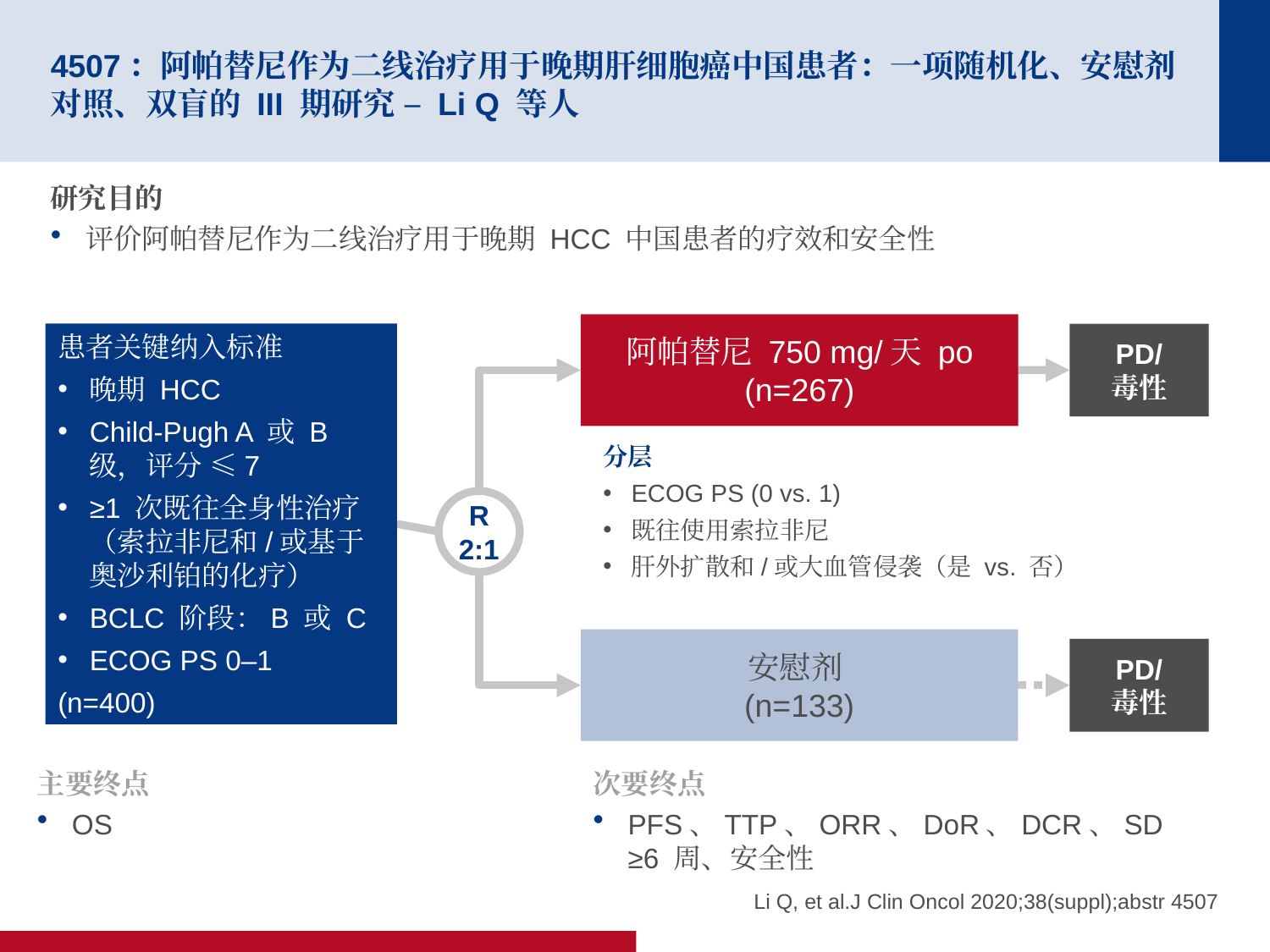

# 4507：阿帕替尼作为二线治疗用于晚期肝细胞癌中国患者：一项随机化、安慰剂对照、双盲的 III 期研究 – Li Q 等人
研究目的
评价阿帕替尼作为二线治疗用于晚期 HCC 中国患者的疗效和安全性
阿帕替尼 750 mg/天 po (n=267)
患者关键纳入标准
晚期 HCC
Child-Pugh A 或 B 级，评分 ≤7
≥1 次既往全身性治疗
（索拉非尼和/或基于奥沙利铂的化疗）
BCLC 阶段：B 或 C
ECOG PS 0–1
(n=400)
PD/
毒性
分层
ECOG PS (0 vs. 1)
既往使用索拉非尼
肝外扩散和/或大血管侵袭（是 vs. 否）
R
2:1
安慰剂
(n=133)
PD/
毒性
主要终点
OS
次要终点
PFS、TTP、ORR、DoR、DCR、SD ≥6 周、安全性
Li Q, et al.J Clin Oncol 2020;38(suppl);abstr 4507